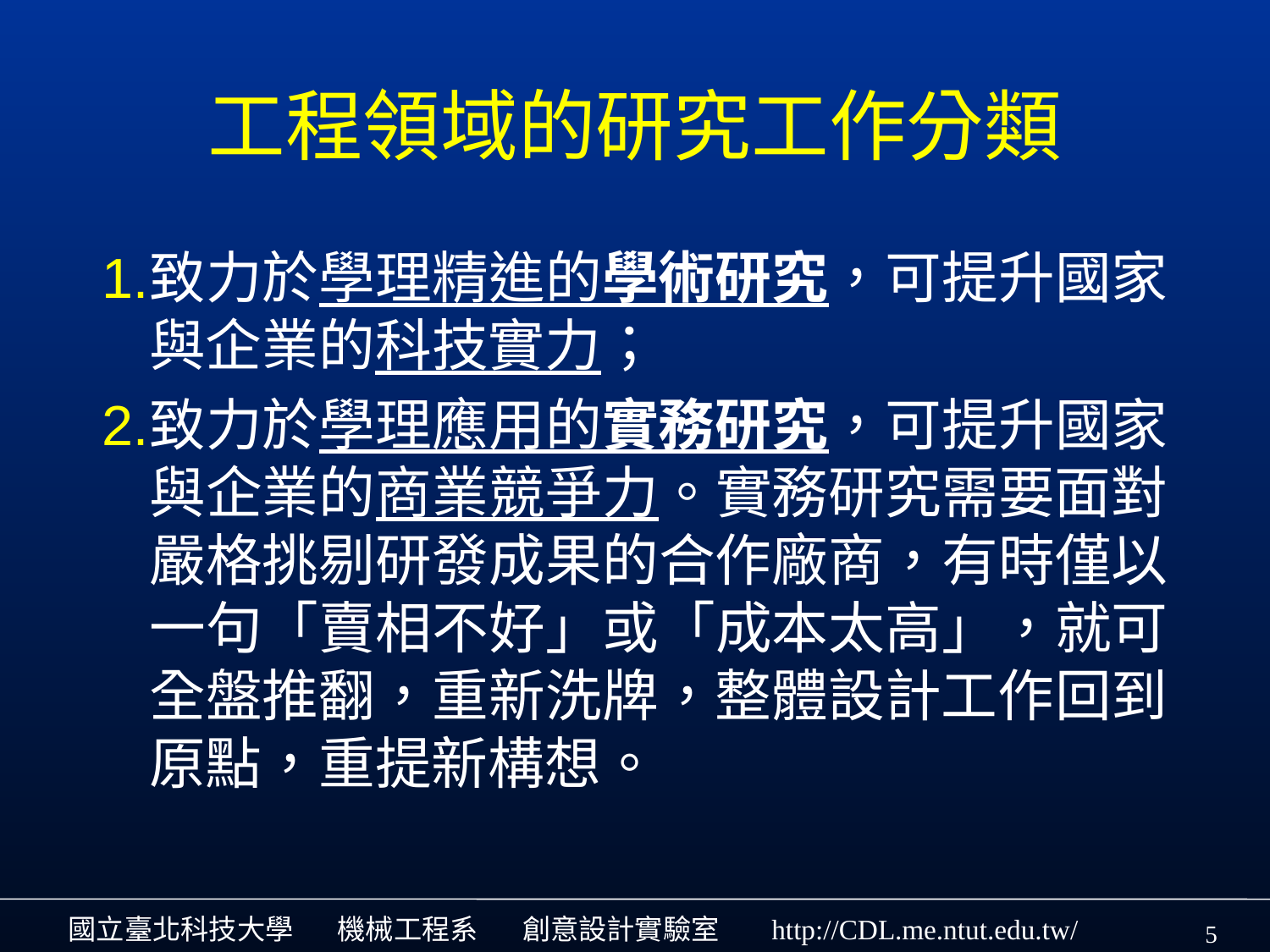

# 工程領域的研究工作分類
致力於學理精進的學術研究，可提升國家與企業的科技實力；
致力於學理應用的實務研究，可提升國家與企業的商業競爭力。實務研究需要面對嚴格挑剔研發成果的合作廠商，有時僅以一句「賣相不好」或「成本太高」，就可全盤推翻，重新洗牌，整體設計工作回到原點，重提新構想。

5